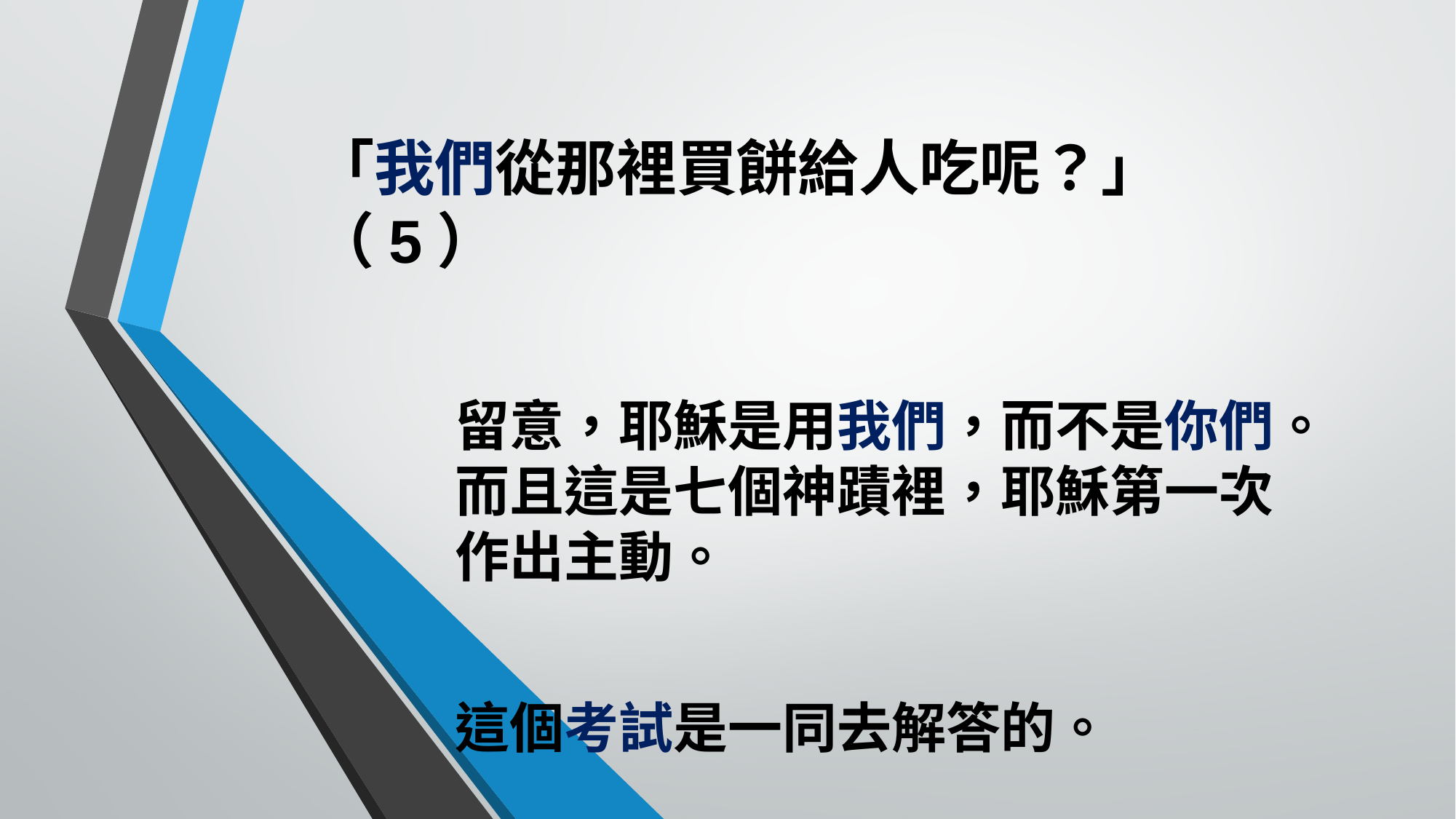

# 「我們從那裡買餅給人吃呢？」（5）
留意，耶穌是用我們，而不是你們。而且這是七個神蹟裡，耶穌第一次作出主動。

這個考試是一同去解答的。